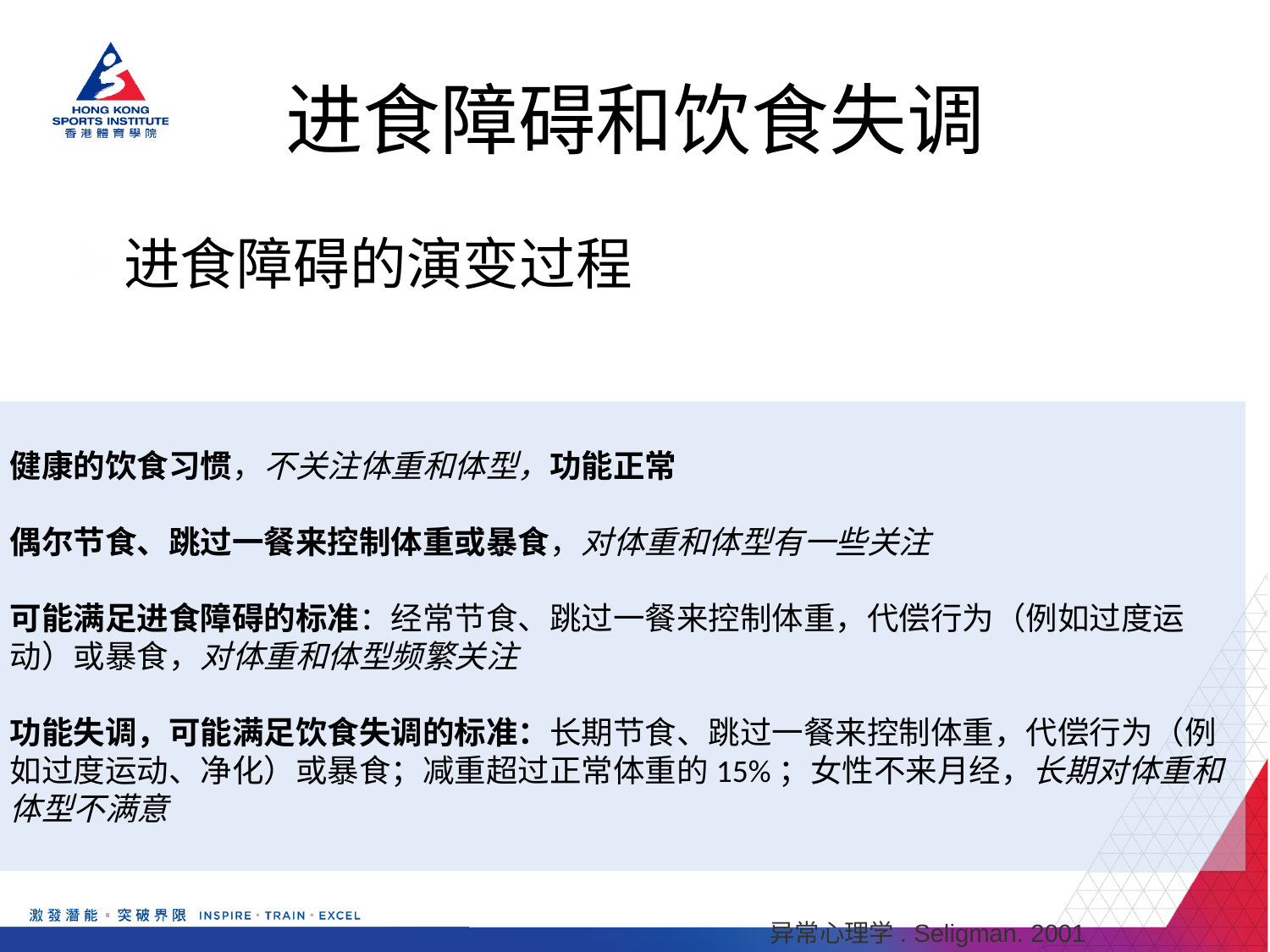

# 进食障碍和饮食失调
进食障碍的演变过程

健康的饮食习惯，不关注体重和体型，功能正常

偶尔节食、跳过一餐来控制体重或暴食，对体重和体型有一些关注

可能满足进食障碍的标准：经常节食、跳过一餐来控制体重，代偿行为（例如过度运动）或暴食，对体重和体型频繁关注

功能失调，可能满足饮食失调的标准：长期节食、跳过一餐来控制体重，代偿行为（例如过度运动、净化）或暴食；减重超过正常体重的15%；女性不来月经，长期对体重和体型不满意

异常心理学. Seligman. 2001